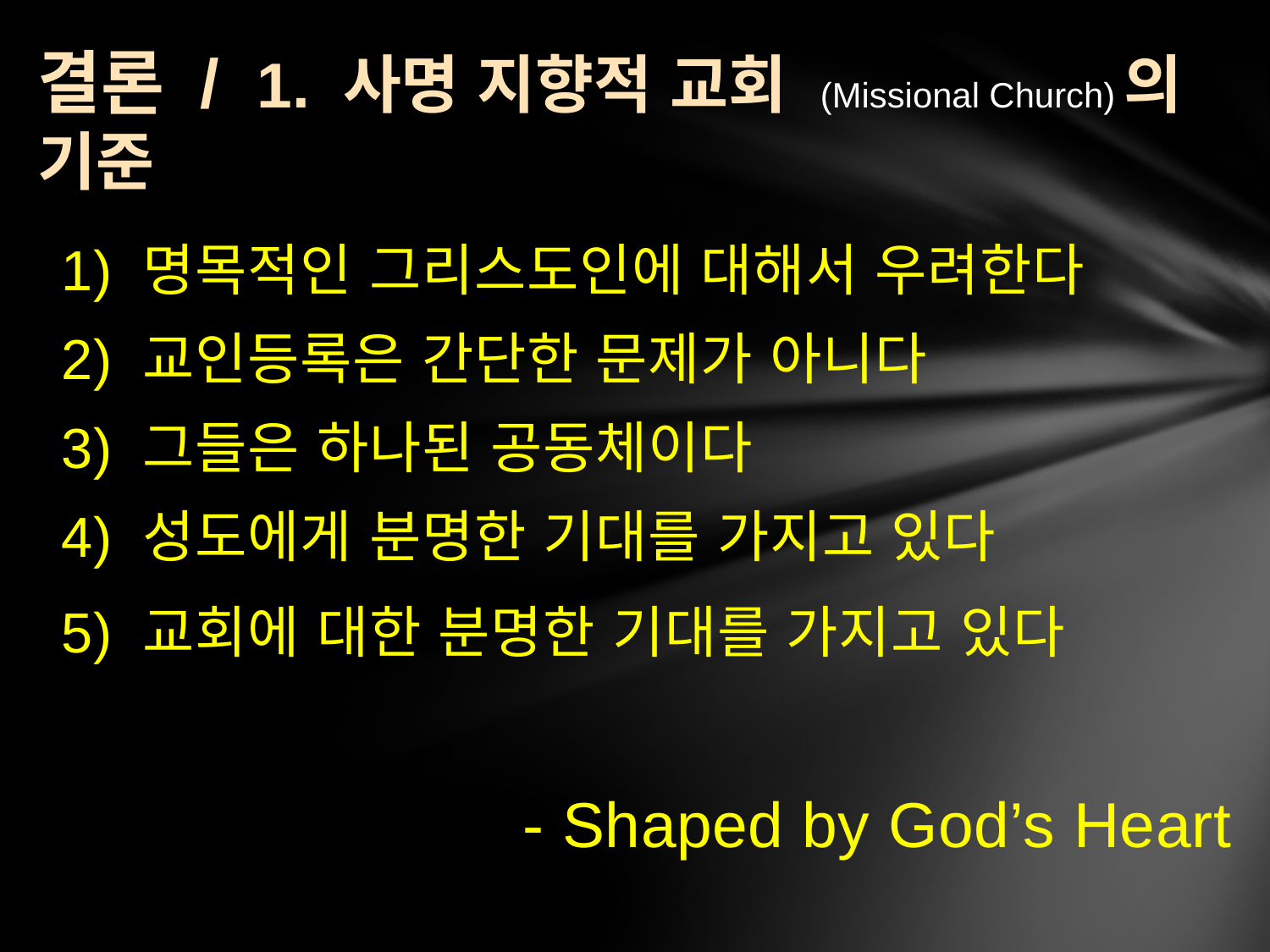

# 결론 /  1. 사명 지향적 교회 (Missional Church)의 기준
1) 명목적인 그리스도인에 대해서 우려한다
2) 교인등록은 간단한 문제가 아니다
3) 그들은 하나된 공동체이다
4) 성도에게 분명한 기대를 가지고 있다
5) 교회에 대한 분명한 기대를 가지고 있다

- Shaped by God’s Heart